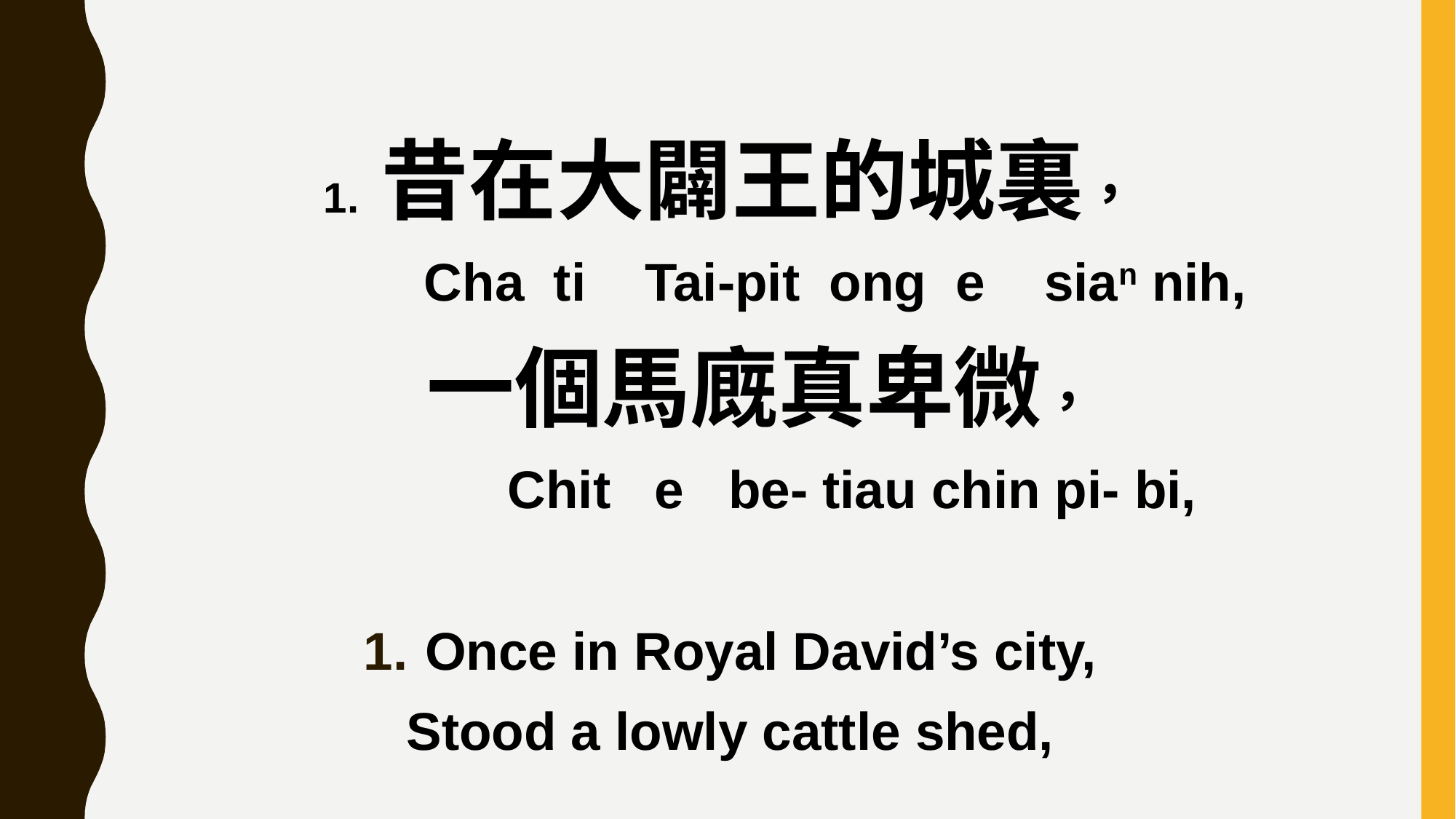

1. 昔在大闢王的城裏，
                  Cha  ti    Tai-pit  ong  e    sian nih,
  一個馬廐真卑微，
                     Chit   e   be- tiau chin pi- bi,

Once in Royal David’s city,
Stood a lowly cattle shed,